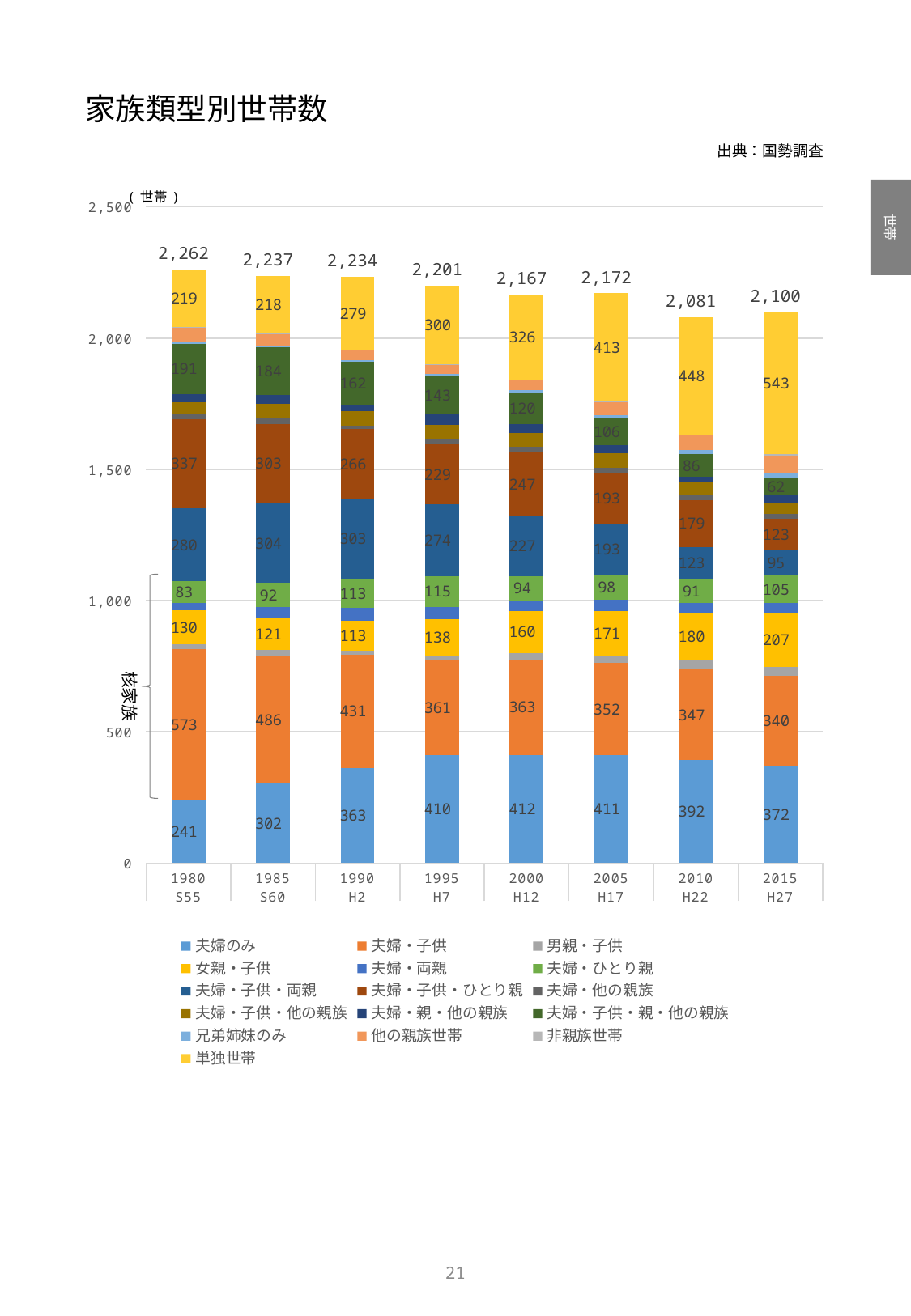

# 家族類型別世帯数
出典：国勢調査
世帯

### Chart

| Category | 夫婦のみ | 夫婦・子供 | 男親・子供 | 女親・子供 | 夫婦・両親 | 夫婦・ひとり親 | 夫婦・子供・両親 | 夫婦・子供・ひとり親 | 夫婦・他の親族 | 夫婦・子供・他の親族 | 夫婦・親・他の親族 | 夫婦・子供・親・他の親族 | 兄弟姉妹のみ | 他の親族世帯 | 非親族世帯 | 単独世帯 | 計 |
|---|---|---|---|---|---|---|---|---|---|---|---|---|---|---|---|---|---|
| 1980 | 241.0 | 573.0 | 19.0 | 130.0 | 27.0 | 83.0 | 280.0 | 337.0 | 21.0 | 44.0 | 33.0 | 191.0 | 7.0 | 56.0 | 1.0 | 219.0 | 2262.0 |
| 1985 | 302.0 | 486.0 | 23.0 | 121.0 | 43.0 | 92.0 | 304.0 | 303.0 | 19.0 | 55.0 | 35.0 | 184.0 | 5.0 | 45.0 | 2.0 | 218.0 | 2237.0 |
| 1990 | 363.0 | 431.0 | 16.0 | 113.0 | 48.0 | 113.0 | 303.0 | 266.0 | 14.0 | 56.0 | 24.0 | 162.0 | 7.0 | 38.0 | 1.0 | 279.0 | 2234.0 |
| 1995 | 410.0 | 361.0 | 20.0 | 138.0 | 48.0 | 115.0 | 274.0 | 229.0 | 21.0 | 53.0 | 42.0 | 143.0 | 10.0 | 36.0 | 1.0 | 300.0 | 2201.0 |
| 2000 | 412.0 | 363.0 | 26.0 | 160.0 | 39.0 | 94.0 | 227.0 | 247.0 | 17.0 | 53.0 | 34.0 | 120.0 | 9.0 | 40.0 | 0.0 | 326.0 | 2167.0 |
| 2005 | 411.0 | 352.0 | 26.0 | 171.0 | 42.0 | 98.0 | 193.0 | 193.0 | 21.0 | 53.0 | 31.0 | 106.0 | 10.0 | 51.0 | 1.0 | 413.0 | 2172.0 |
| 2010 | 392.0 | 347.0 | 33.0 | 180.0 | 39.0 | 91.0 | 123.0 | 179.0 | 20.0 | 47.0 | 21.0 | 86.0 | 17.0 | 53.0 | 5.0 | 448.0 | 2081.0 |
| 2015 | 372.0 | 340.0 | 36.0 | 207.0 | 35.0 | 105.0 | 95.0 | 123.0 | 18.0 | 43.0 | 29.0 | 62.0 | 24.0 | 61.0 | 7.0 | 543.0 | 2100.0 |
21